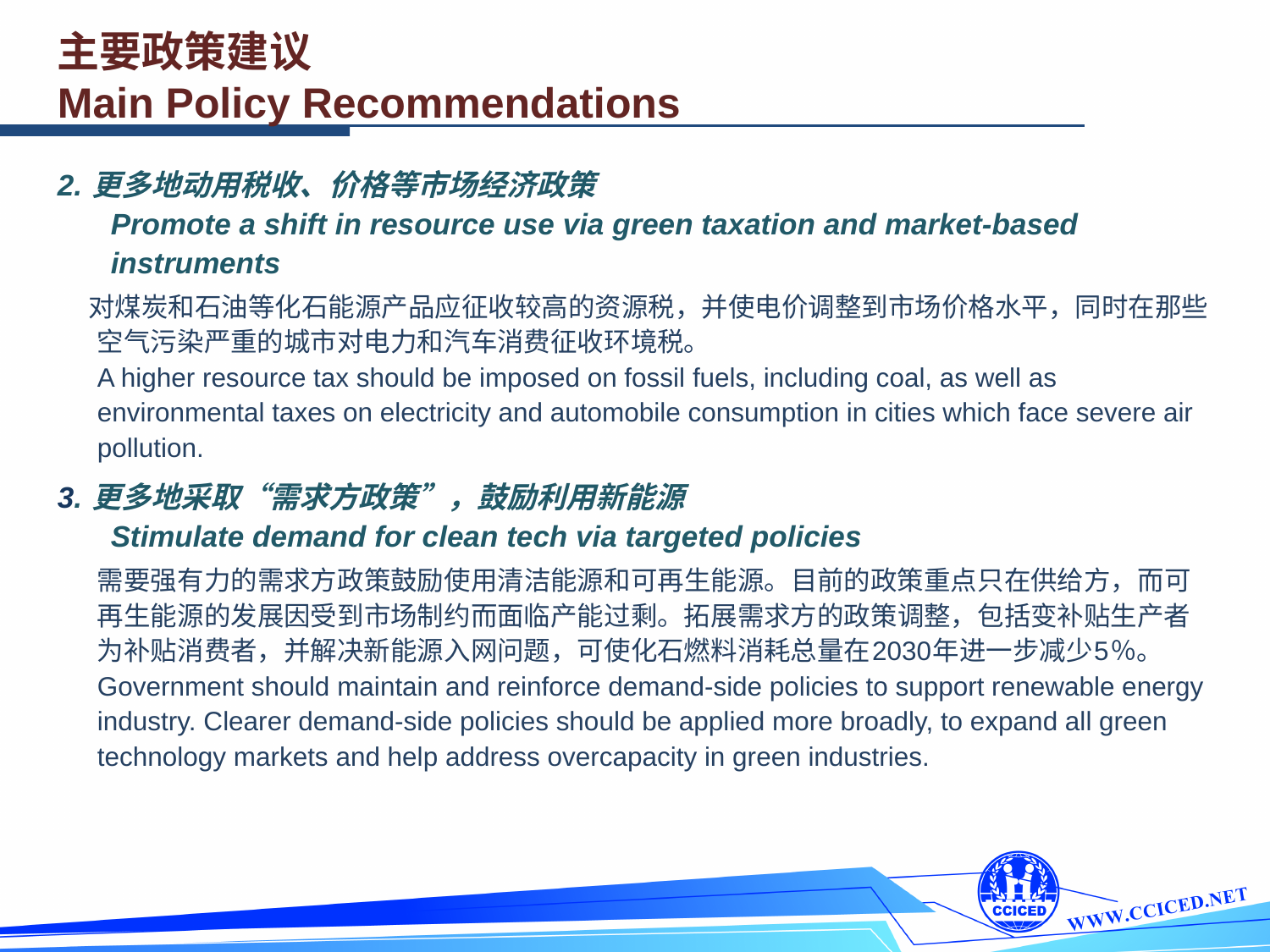

主要政策建议
Main Policy Recommendations
2. 更多地动用税收、价格等市场经济政策
Promote a shift in resource use via green taxation and market-based instruments
     对煤炭和石油等化石能源产品应征收较高的资源税，并使电价调整到市场价格水平，同时在那些空气污染严重的城市对电力和汽车消费征收环境税。
A higher resource tax should be imposed on fossil fuels, including coal, as well as environmental taxes on electricity and automobile consumption in cities which face severe air pollution.
3. 更多地采取“需求方政策”，鼓励利用新能源
Stimulate demand for clean tech via targeted policies
	需要强有力的需求方政策鼓励使用清洁能源和可再生能源。目前的政策重点只在供给方，而可再生能源的发展因受到市场制约而面临产能过剩。拓展需求方的政策调整，包括变补贴生产者为补贴消费者，并解决新能源入网问题，可使化石燃料消耗总量在2030年进一步减少5％。
Government should maintain and reinforce demand-side policies to support renewable energy industry. Clearer demand-side policies should be applied more broadly, to expand all green technology markets and help address overcapacity in green industries.